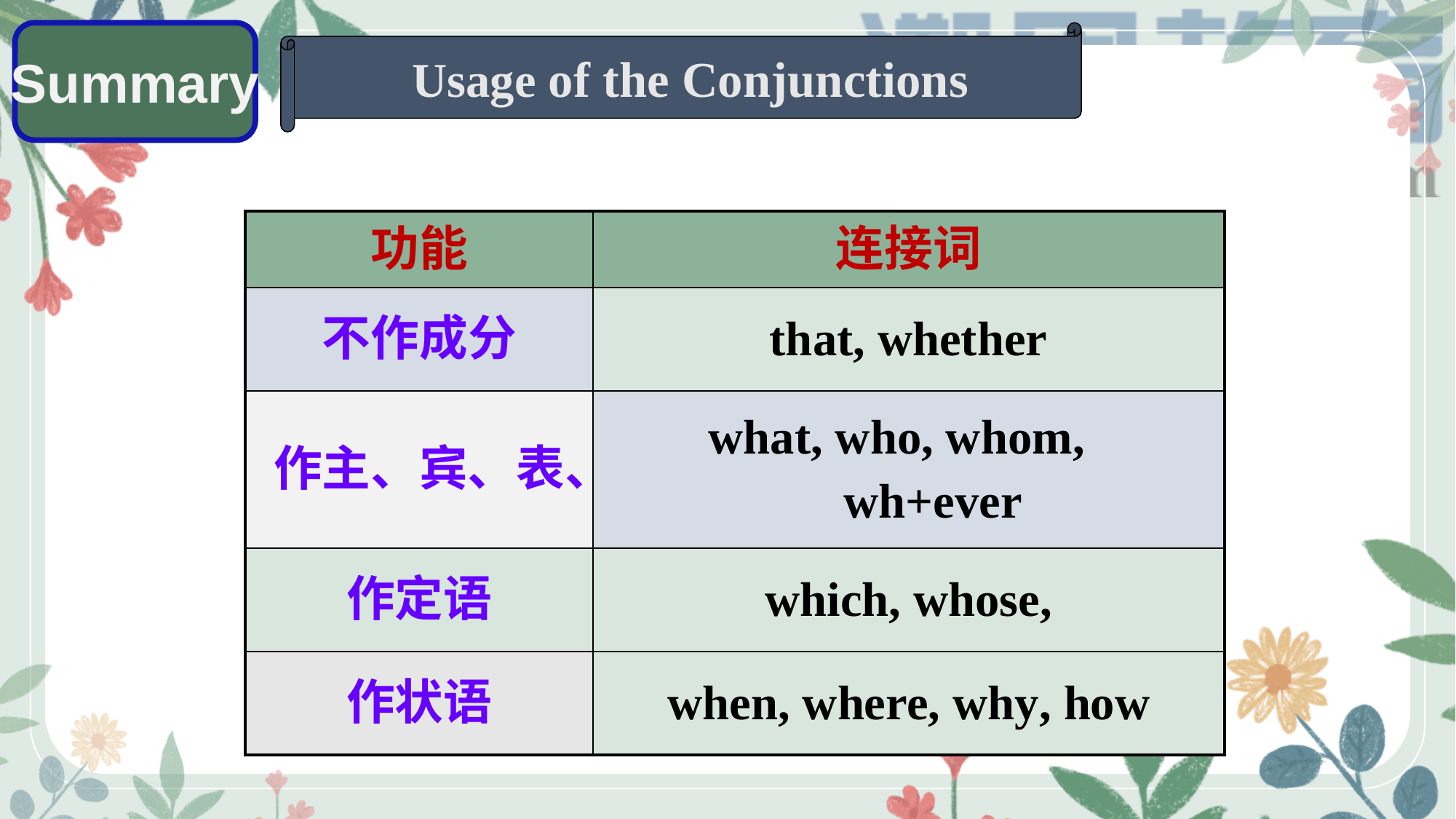

Summary
 Usage of the Conjunctions
| 功能 | 连接词 |
| --- | --- |
| 不作成分 | that, whether |
| 作主、宾、表、 | what, who, whom, wh+ever |
| 作定语 | which, whose, |
| 作状语 | when, where, why, how |